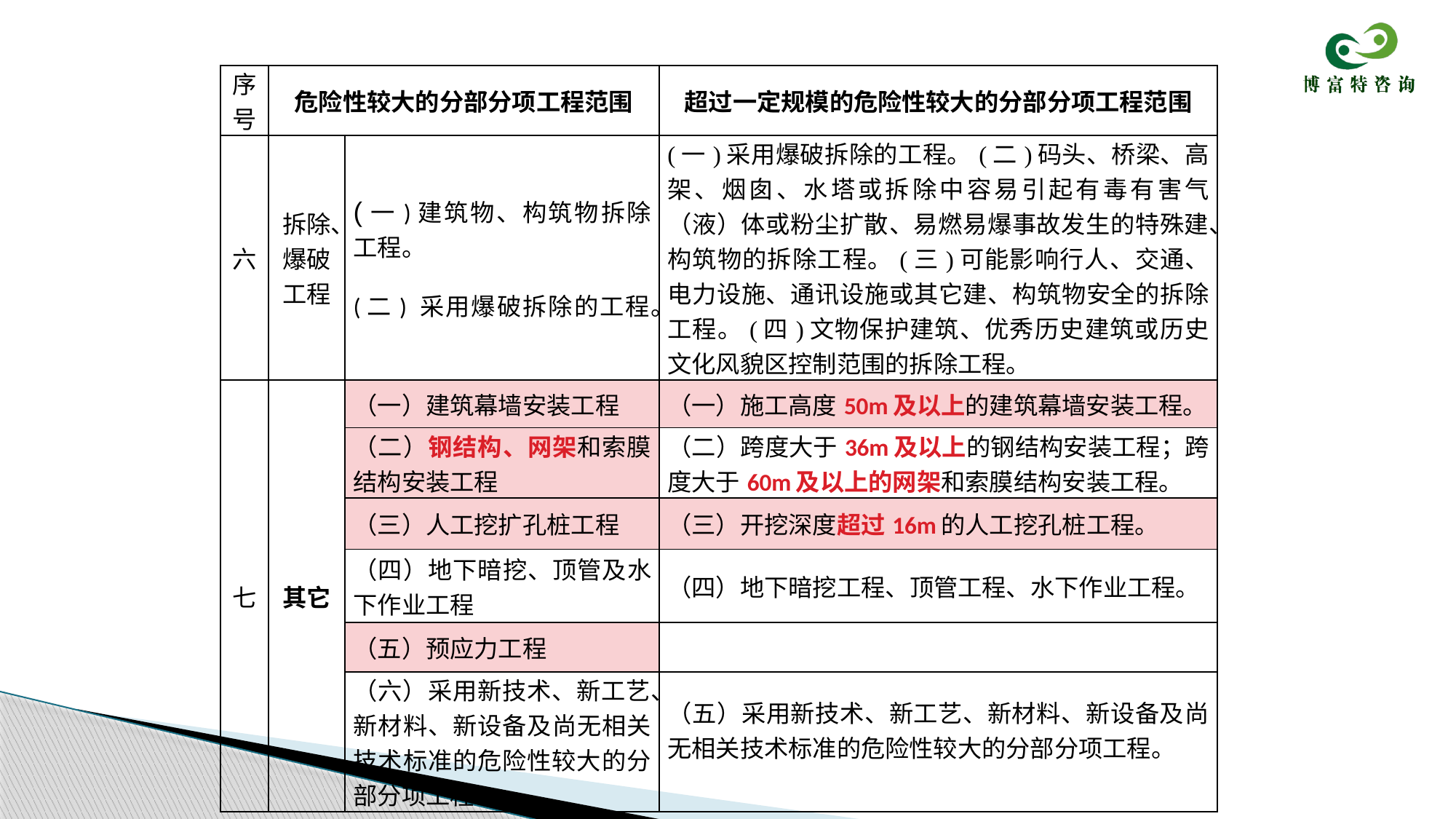

| 序号 | 危险性较大的分部分项工程范围 |  | 超过一定规模的危险性较大的分部分项工程范围 |
| --- | --- | --- | --- |
| 六 | 拆除、爆破工程 | (一)建筑物、构筑物拆除工程。 (二) 采用爆破拆除的工程。 | (一)采用爆破拆除的工程。(二)码头、桥梁、高架、烟囱、水塔或拆除中容易引起有毒有害气（液）体或粉尘扩散、易燃易爆事故发生的特殊建、构筑物的拆除工程。(三)可能影响行人、交通、电力设施、通讯设施或其它建、构筑物安全的拆除工程。(四)文物保护建筑、优秀历史建筑或历史文化风貌区控制范围的拆除工程。 |
| 七 | 其它 | （一）建筑幕墙安装工程 | （一）施工高度50m及以上的建筑幕墙安装工程。 |
|  |  | （二）钢结构、网架和索膜结构安装工程 | （二）跨度大于36m及以上的钢结构安装工程；跨度大于60m及以上的网架和索膜结构安装工程。 |
|  |  | （三）人工挖扩孔桩工程 | （三）开挖深度超过16m的人工挖孔桩工程。 |
|  |  | （四）地下暗挖、顶管及水下作业工程 | （四）地下暗挖工程、顶管工程、水下作业工程。 |
|  |  | （五）预应力工程 |  |
|  |  | （六）采用新技术、新工艺、新材料、新设备及尚无相关技术标准的危险性较大的分部分项工程 | （五）采用新技术、新工艺、新材料、新设备及尚无相关技术标准的危险性较大的分部分项工程。 |